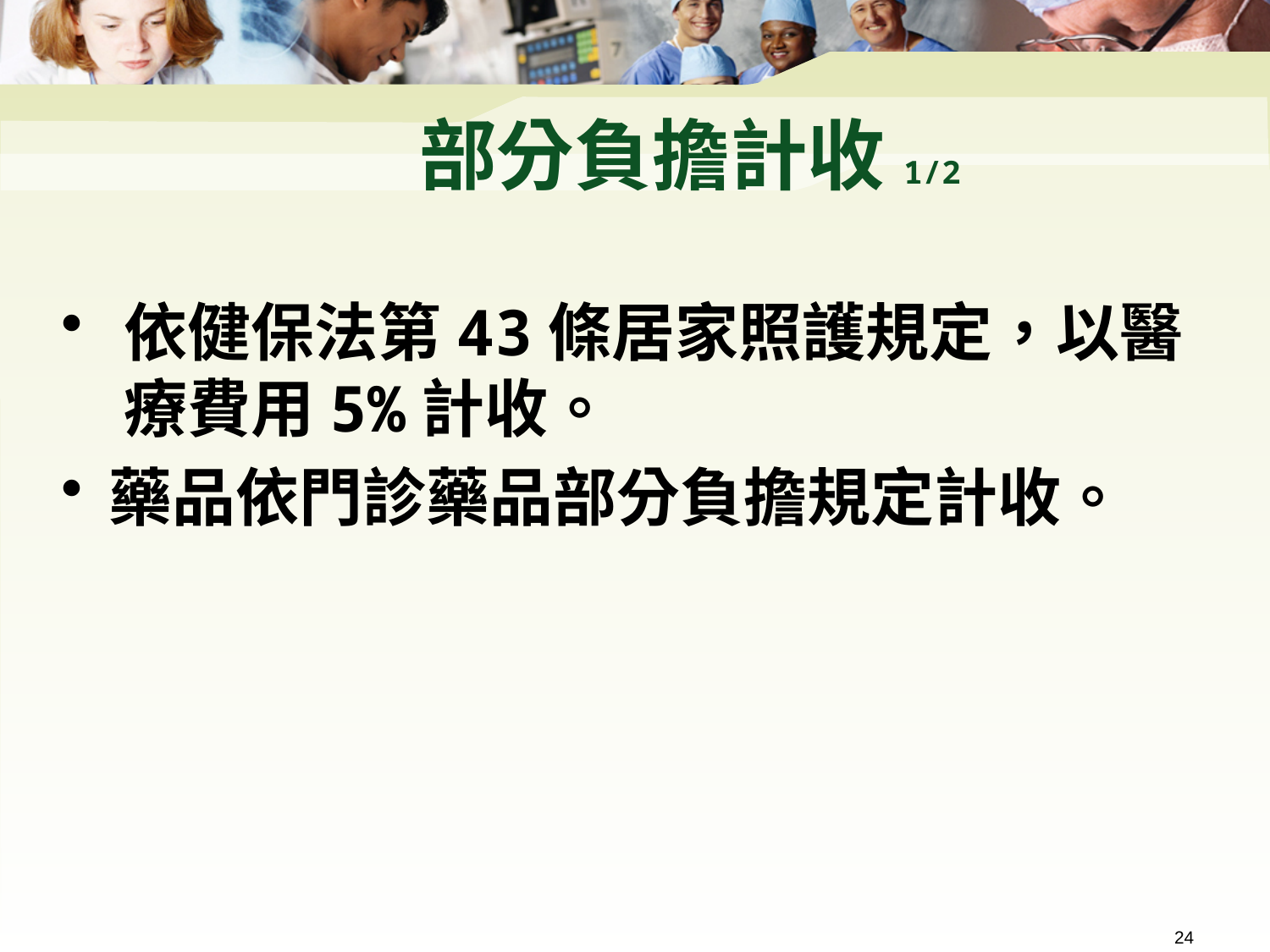

# 部分負擔計收1/2
依健保法第43條居家照護規定，以醫療費用5%計收。
藥品依門診藥品部分負擔規定計收。
24